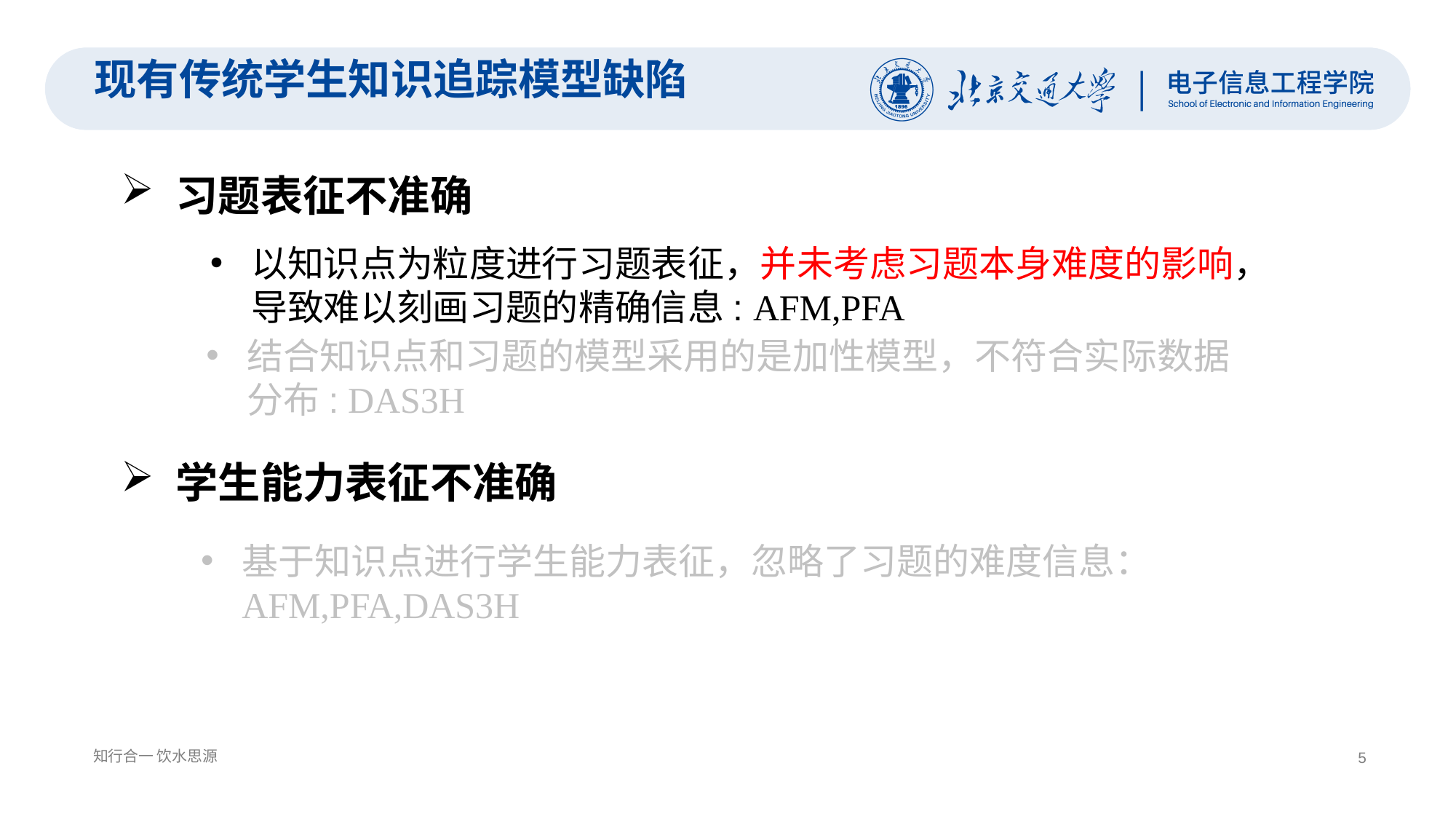

现有传统学生知识追踪模型缺陷
习题表征不准确

以知识点为粒度进行习题表征，并未考虑习题本身难度的影响，导致难以刻画习题的精确信息: AFM,PFA
结合知识点和习题的模型采用的是加性模型，不符合实际数据分布: DAS3H
学生能力表征不准确

基于知识点进行学生能力表征，忽略了习题的难度信息：AFM,PFA,DAS3H
5
知行合一 饮水思源